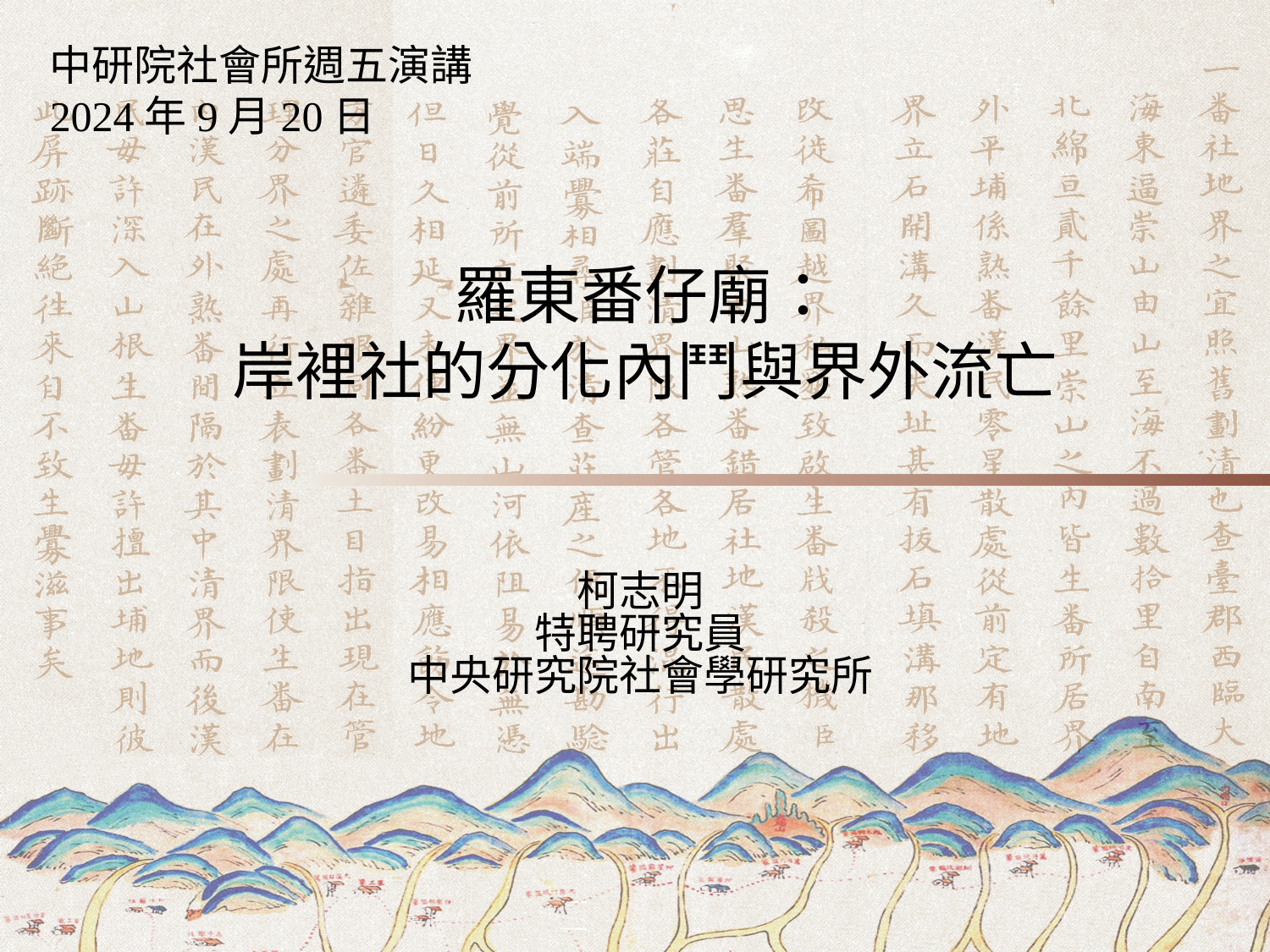

中研院社會所週五演講
2024年9月20日
# 羅東番仔廟： 岸裡社的分化內鬥與界外流亡
柯志明
特聘研究員
中央研究院社會學研究所